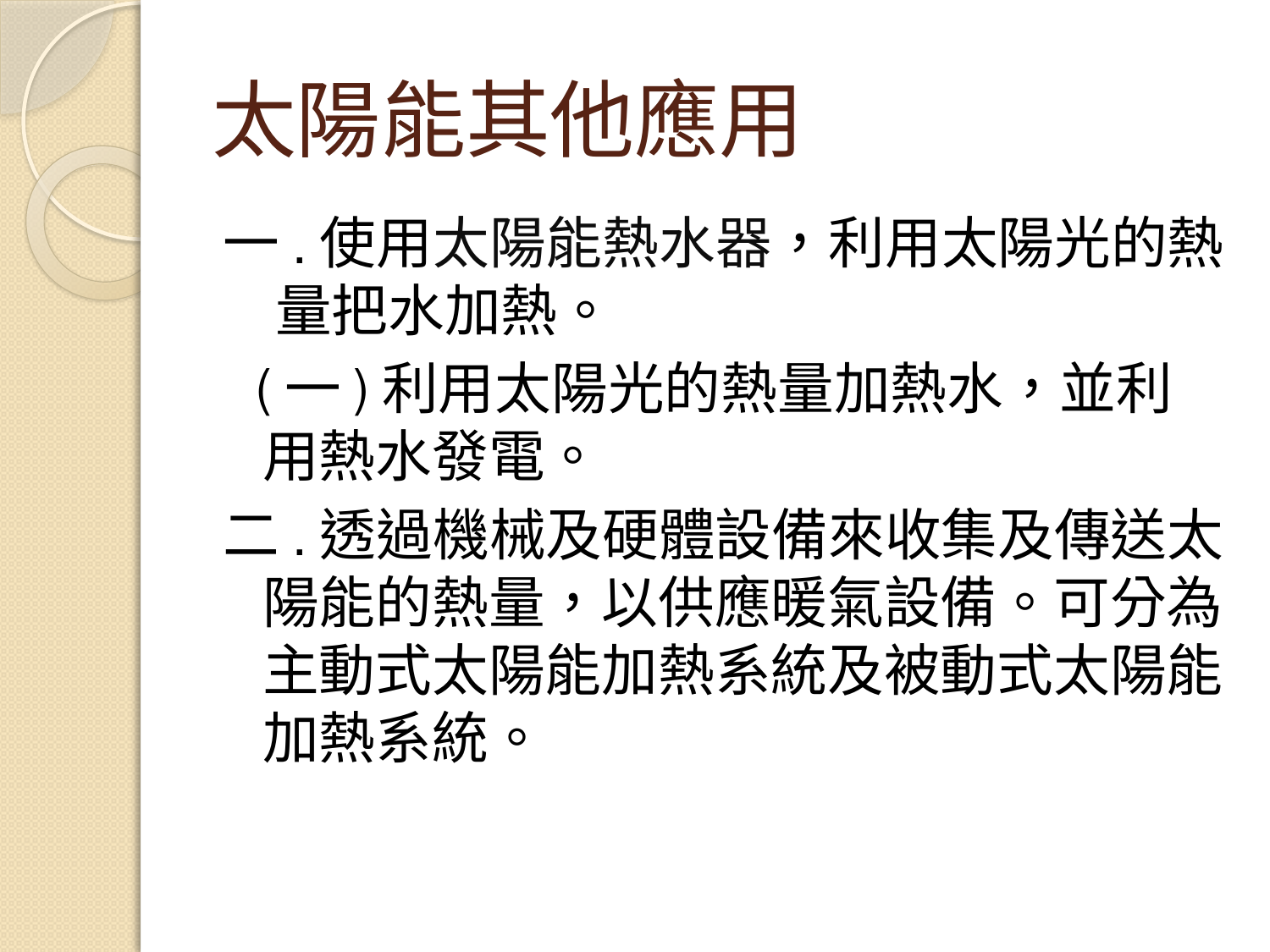

# 太陽能其他應用
一.使用太陽能熱水器，利用太陽光的熱  量把水加熱。
  (一)利用太陽光的熱量加熱水，並利用熱水發電。
二.透過機械及硬體設備來收集及傳送太陽能的熱量，以供應暖氣設備。可分為主動式太陽能加熱系統及被動式太陽能加熱系統。